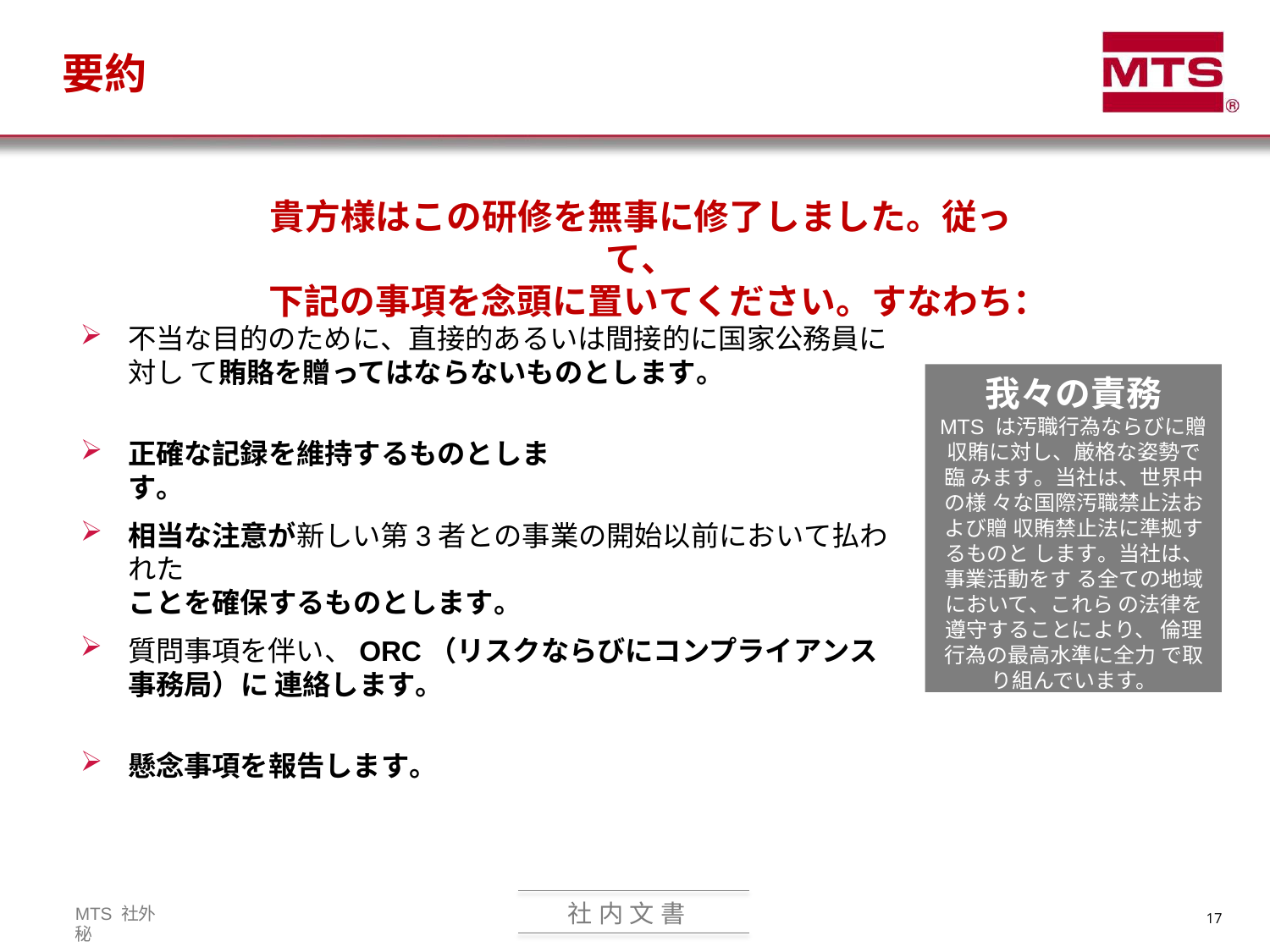

要約
# 貴方様はこの研修を無事に修了しました。従って、
下記の事項を念頭に置いてください。すなわち：
不当な目的のために、直接的あるいは間接的に国家公務員に対し て賄賂を贈ってはならないものとします。
我々の責務
MTS は汚職行為ならびに贈
収賄に対し、厳格な姿勢で臨 みます。当社は、世界中の様 々な国際汚職禁止法および贈 収賄禁止法に準拠するものと します。当社は、事業活動をす る全ての地域において、これら の法律を遵守することにより、 倫理行為の最高水準に全力 で取り組んでいます。
正確な記録を維持するものとします。
相当な注意が新しい第3者との事業の開始以前において払われた
ことを確保するものとします。
質問事項を伴い、ORC（リスクならびにコンプライアンス事務局）に 連絡します。
懸念事項を報告します。
社 内 文 書
MTS 社外秘
17